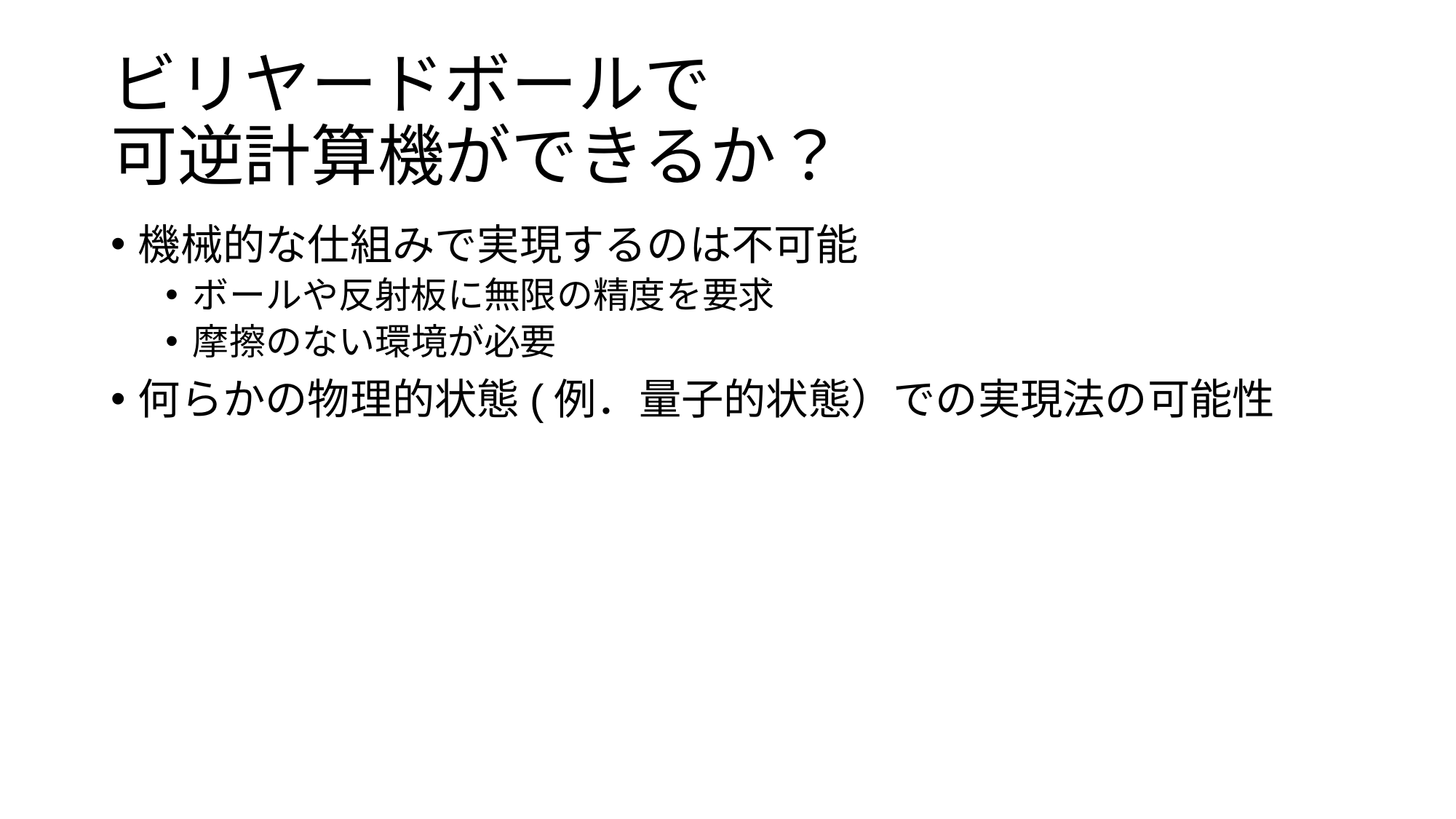

# ビリヤードボールで 可逆計算機ができるか？
機械的な仕組みで実現するのは不可能
ボールや反射板に無限の精度を要求
摩擦のない環境が必要
何らかの物理的状態(例．量子的状態）での実現法の可能性